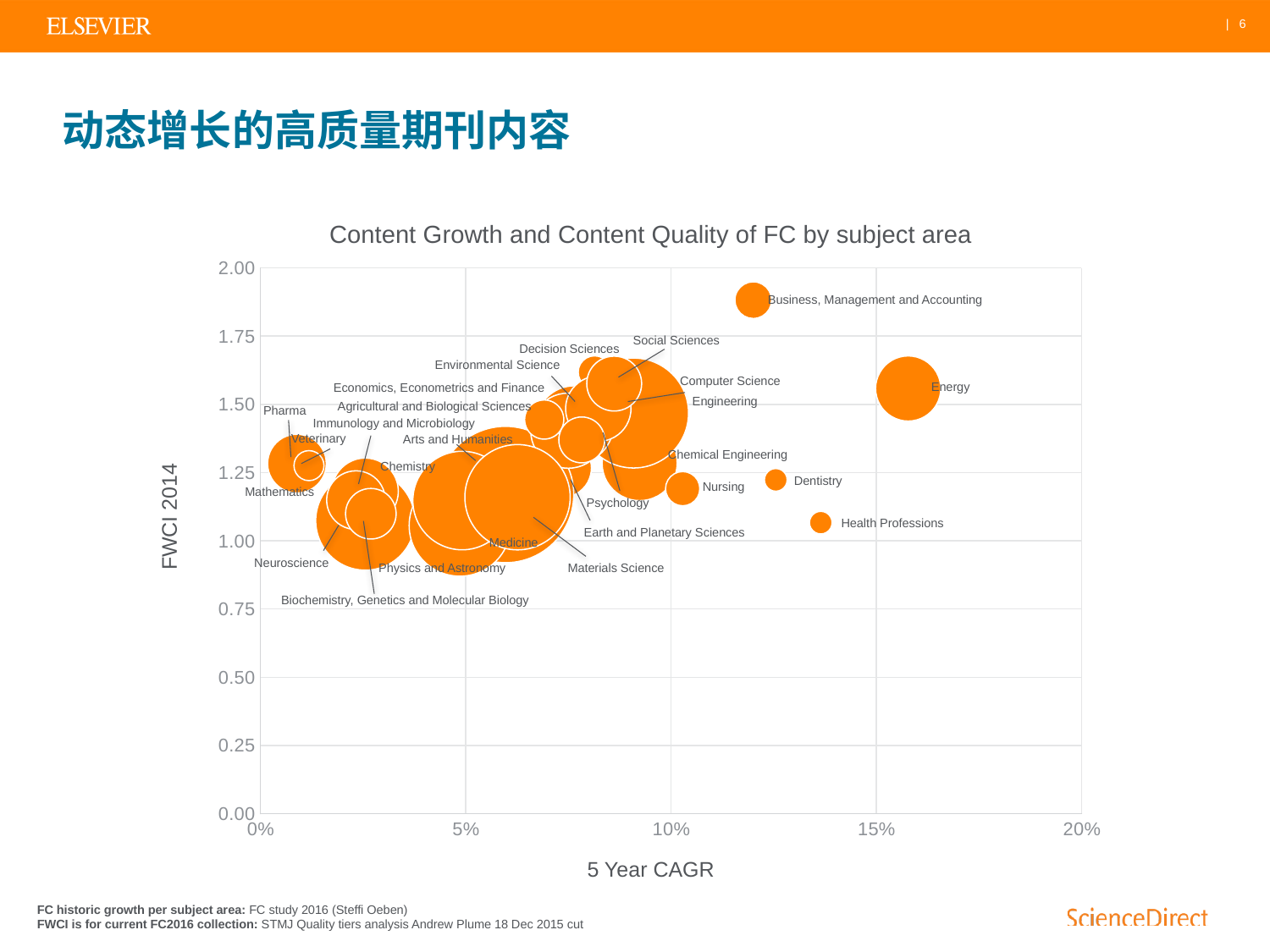

# 动态增长的高质量期刊内容
Content Growth and Content Quality of FC by subject area

### Chart

| Category |  |  |
|---|---|---|
Business, Management and Accounting
Social Sciences
Decision Sciences
Environmental Science
Computer Science
Energy
Economics, Econometrics and Finance
Engineering
Agricultural and Biological Sciences
Pharma
Immunology and Microbiology
Arts and Humanities
Veterinary
Chemical Engineering
Chemistry
FWCI 2014
Dentistry
Nursing
Mathematics
Psychology
Health Professions
Earth and Planetary Sciences
Medicine
Materials Science
Neuroscience
Physics and Astronomy
Biochemistry, Genetics and Molecular Biology
5 Year CAGR
FC historic growth per subject area: FC study 2016 (Steffi Oeben)
FWCI is for current FC2016 collection: STMJ Quality tiers analysis Andrew Plume 18 Dec 2015 cut